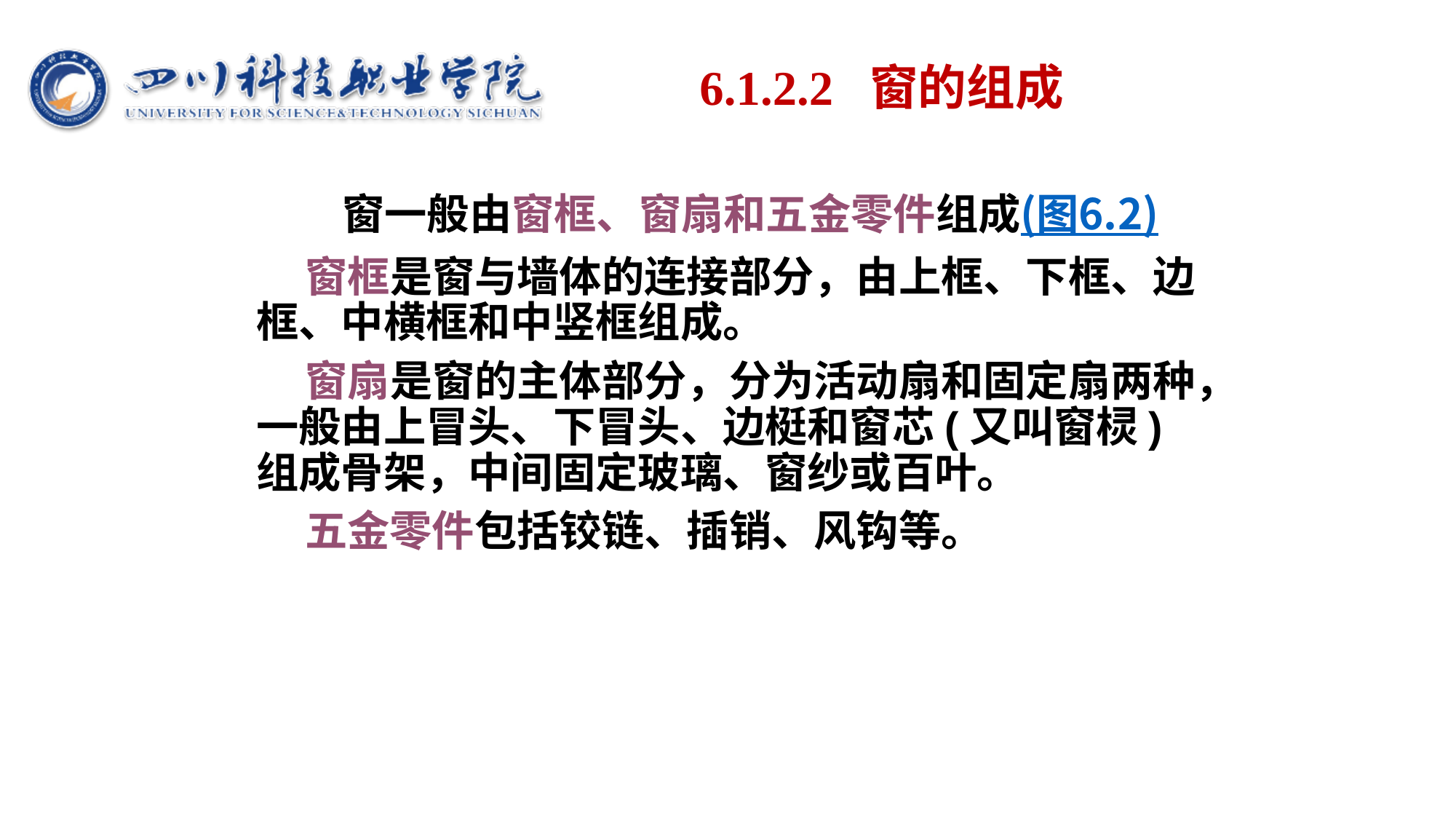

# 6.1.2.2  窗的组成
        窗一般由窗框、窗扇和五金零件组成(图6.2)
    窗框是窗与墙体的连接部分，由上框、下框、边框、中横框和中竖框组成。
    窗扇是窗的主体部分，分为活动扇和固定扇两种，一般由上冒头、下冒头、边梃和窗芯(又叫窗棂)组成骨架，中间固定玻璃、窗纱或百叶。
    五金零件包括铰链、插销、风钩等。